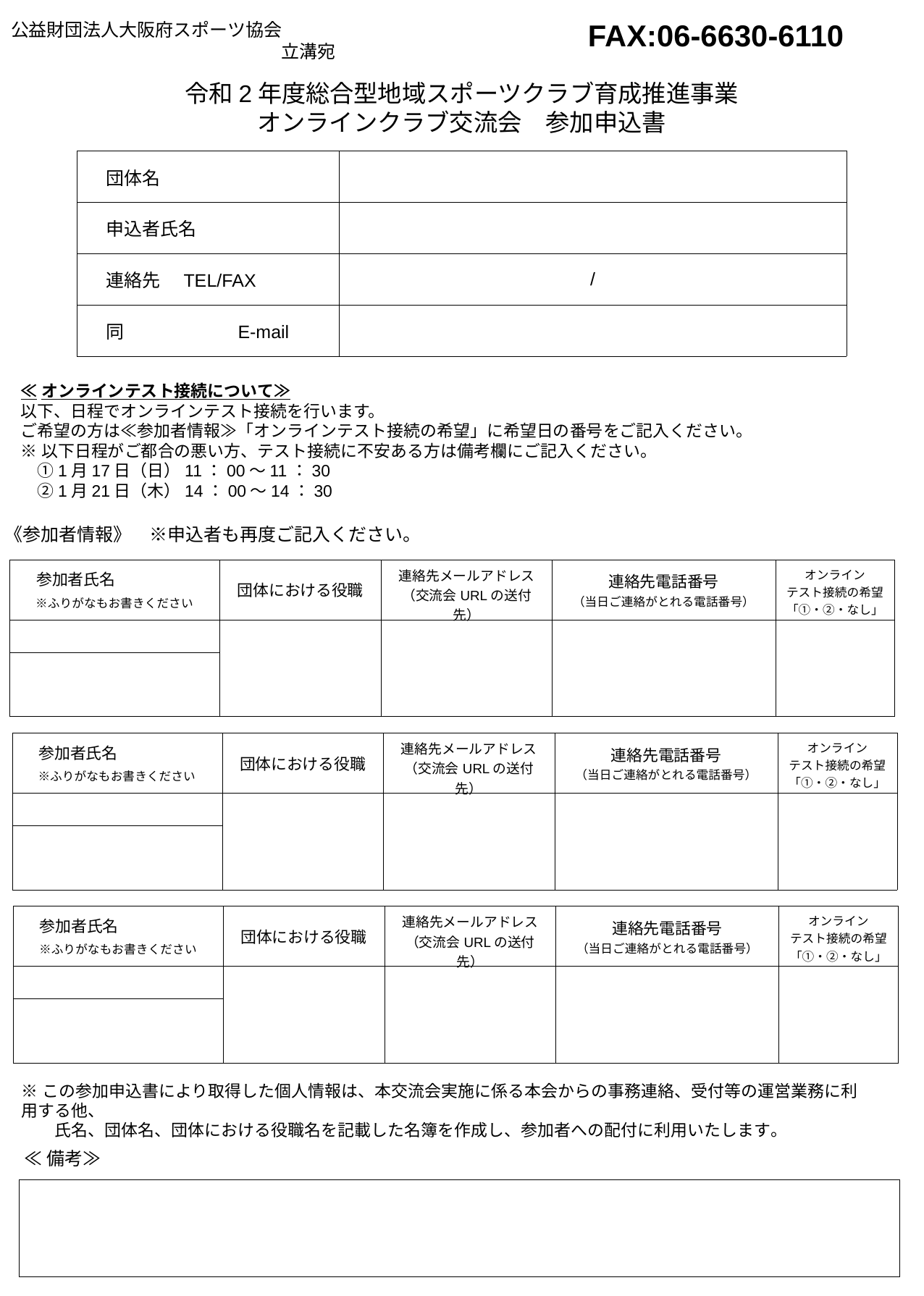

FAX:06-6630-6110
公益財団法人大阪府スポーツ協会
立溝宛
令和2年度総合型地域スポーツクラブ育成推進事業
オンラインクラブ交流会　参加申込書
| 団体名 |  |
| --- | --- |
| 申込者氏名 |  |
| 連絡先　TEL/FAX | / |
| 同　　　　　　E-mail |  |
≪オンラインテスト接続について≫
以下、日程でオンラインテスト接続を行います。
ご希望の方は≪参加者情報≫「オンラインテスト接続の希望」に希望日の番号をご記入ください。
※以下日程がご都合の悪い方、テスト接続に不安ある方は備考欄にご記入ください。
　①1月17日（日）11：00～11：30
　②1月21日（木）14：00～14：30
《参加者情報》　※申込者も再度ご記入ください。
| 参加者氏名 　※ふりがなもお書きください | 団体における役職 | 連絡先メールアドレス （交流会URLの送付先） | 連絡先電話番号 （当日ご連絡がとれる電話番号） | オンライン テスト接続の希望 「①・②・なし」 |
| --- | --- | --- | --- | --- |
|  |  |  |  |  |
|  |  |  |  |  |
| 参加者氏名 　※ふりがなもお書きください | 団体における役職 | 連絡先メールアドレス （交流会URLの送付先） | 連絡先電話番号 （当日ご連絡がとれる電話番号） | オンライン テスト接続の希望 「①・②・なし」 |
| --- | --- | --- | --- | --- |
|  |  |  |  |  |
|  |  |  |  |  |
| 参加者氏名 　※ふりがなもお書きください | 団体における役職 | 連絡先メールアドレス （交流会URLの送付先） | 連絡先電話番号 （当日ご連絡がとれる電話番号） | オンライン テスト接続の希望 「①・②・なし」 |
| --- | --- | --- | --- | --- |
|  |  |  |  |  |
|  |  |  |  |  |
※この参加申込書により取得した個人情報は、本交流会実施に係る本会からの事務連絡、受付等の運営業務に利用する他、
　　氏名、団体名、団体における役職名を記載した名簿を作成し、参加者への配付に利用いたします。
≪備考≫
|  |
| --- |